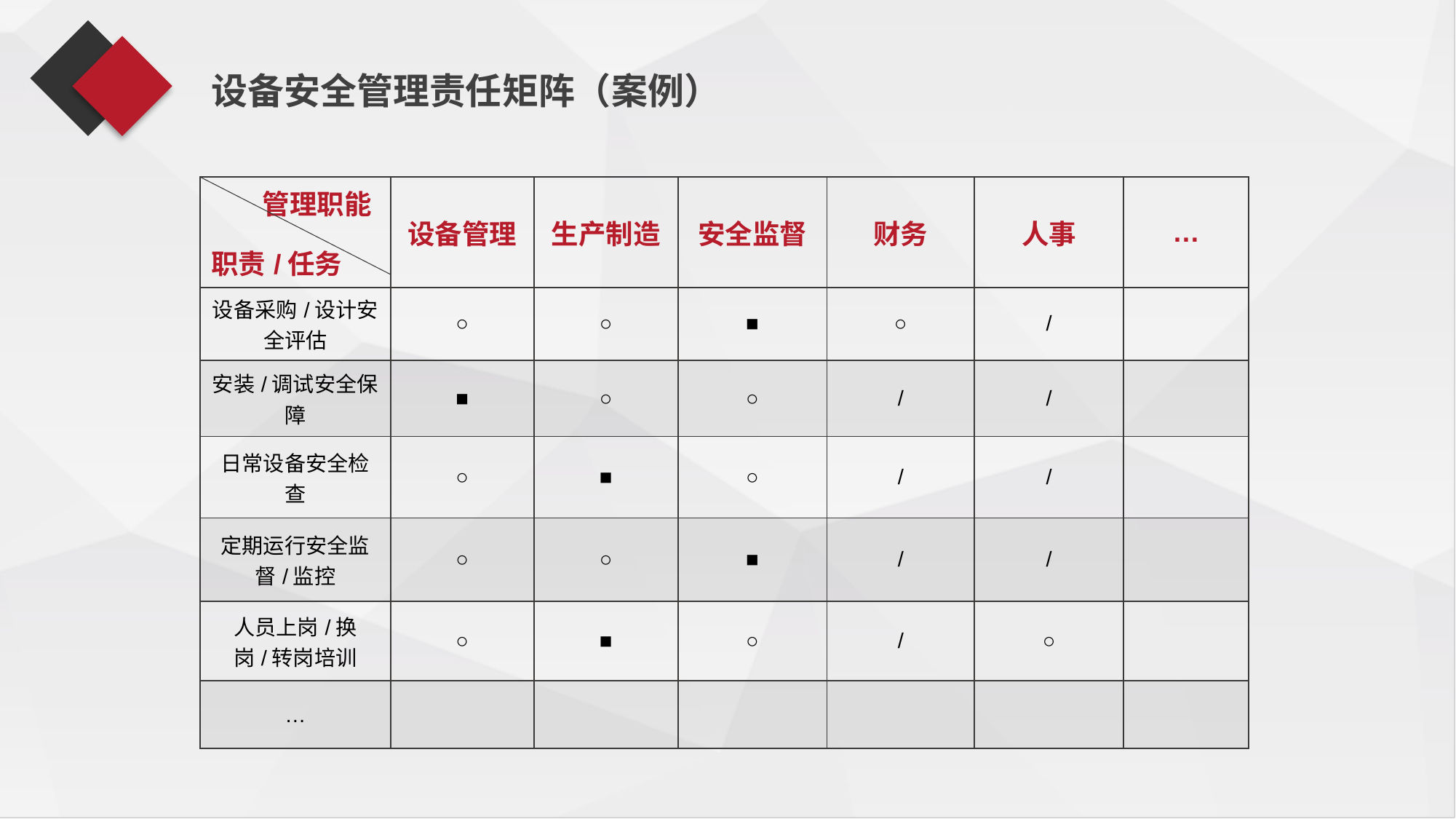

设备安全管理责任矩阵（案例）
| 管理职能 职责/任务 | 设备管理 | 生产制造 | 安全监督 | 财务 | 人事 | … |
| --- | --- | --- | --- | --- | --- | --- |
| 设备采购/设计安全评估 | ○ | ○ | ■ | ○ | / |  |
| 安装/调试安全保障 | ■ | ○ | ○ | / | / |  |
| 日常设备安全检查 | ○ | ■ | ○ | / | / |  |
| 定期运行安全监督/监控 | ○ | ○ | ■ | / | / |  |
| 人员上岗/换岗/转岗培训 | ○ | ■ | ○ | / | ○ |  |
| … |  |  |  |  |  |  |